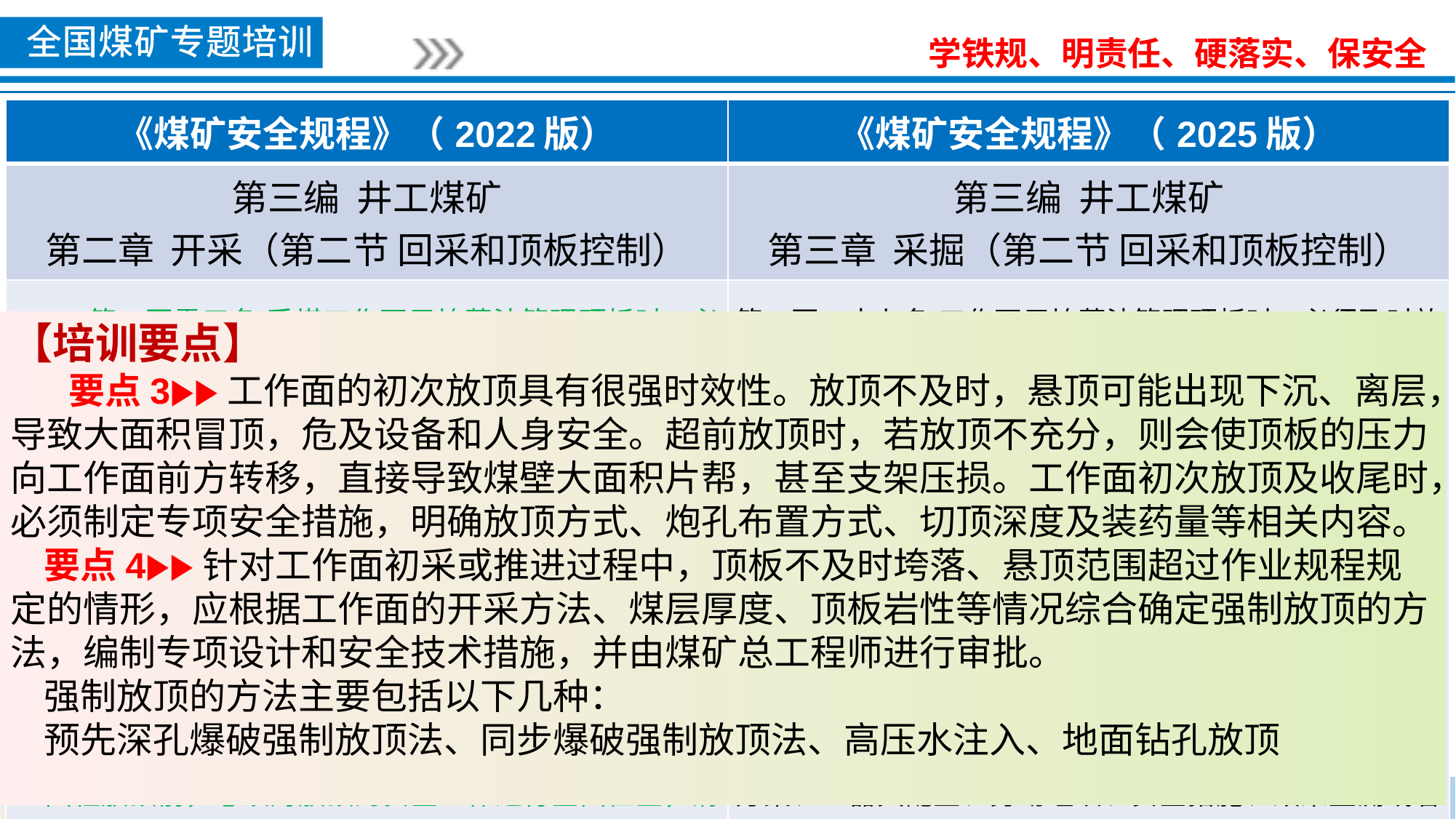

| 《煤矿安全规程》（2022版） | 《煤矿安全规程》（2025版） |
| --- | --- |
| 第三编 井工煤矿 第二章 开采（第二节 回采和顶板控制） | 第三编 井工煤矿 第三章 采掘（第二节 回采和顶板控制） |
| BB第一百零五条 采煤工作面用垮落法管理顶板时，必须及时放顶。顶板不垮落、悬顶距离超过作业规程规定的，必须停止采煤，采取人工强制放顶或者其他措施进行处理。 放顶的方法和安全措施，放顶与爆破、机械落煤等工序平行作业的安全距离，放顶区内支架、支柱等的回收方法，必须在作业规程中明确规定。 放顶人员必须站在支架完整，无崩绳、崩柱、甩钩、断绳抽人等危险的安全地点工作。 回柱放顶前，必须对放顶的安全工作进行全面检查，清理好退路。回柱放顶时，必须指定有经验的人员观察顶板。 采煤工作面初次放顶及收尾时，必须制定安全措施。 | 第一百二十七条 工作面用垮落法管理顶板时，必须及时放顶。放顶的方法和安全措施，放顶与爆破、机械落煤等工序平行作业的安全距离，放顶区内支架、支柱等的回收方法，必须在作业规程中明确规定。采煤工作面初次放顶及收尾时，必须制定安全措施。 采煤工作面顶板不及时垮落、悬顶范围超过作业规程规定的，必须采取人工强制放顶或者其他方式进行处理，并编制专门安全技术措施，内容应当包括目标岩层确定、弱化方案、工器具配置、劳动组织、安全措施、效果监测或者评价方法等。专门安全技术措施由煤矿总工程师审批，并安排专门人员进行现场安全管理。 |
【培训要点】
      要点3▶▶工作面的初次放顶具有很强时效性。放顶不及时，悬顶可能出现下沉、离层，导致大面积冒顶，危及设备和人身安全。超前放顶时，若放顶不充分，则会使顶板的压力向工作面前方转移，直接导致煤壁大面积片帮，甚至支架压损。工作面初次放顶及收尾时，必须制定专项安全措施，明确放顶方式、炮孔布置方式、切顶深度及装药量等相关内容。
   要点4▶▶针对工作面初采或推进过程中，顶板不及时垮落、悬顶范围超过作业规程规定的情形，应根据工作面的开采方法、煤层厚度、顶板岩性等情况综合确定强制放顶的方法，编制专项设计和安全技术措施，并由煤矿总工程师进行审批。
   强制放顶的方法主要包括以下几种：
   预先深孔爆破强制放顶法、同步爆破强制放顶法、高压水注入、地面钻孔放顶